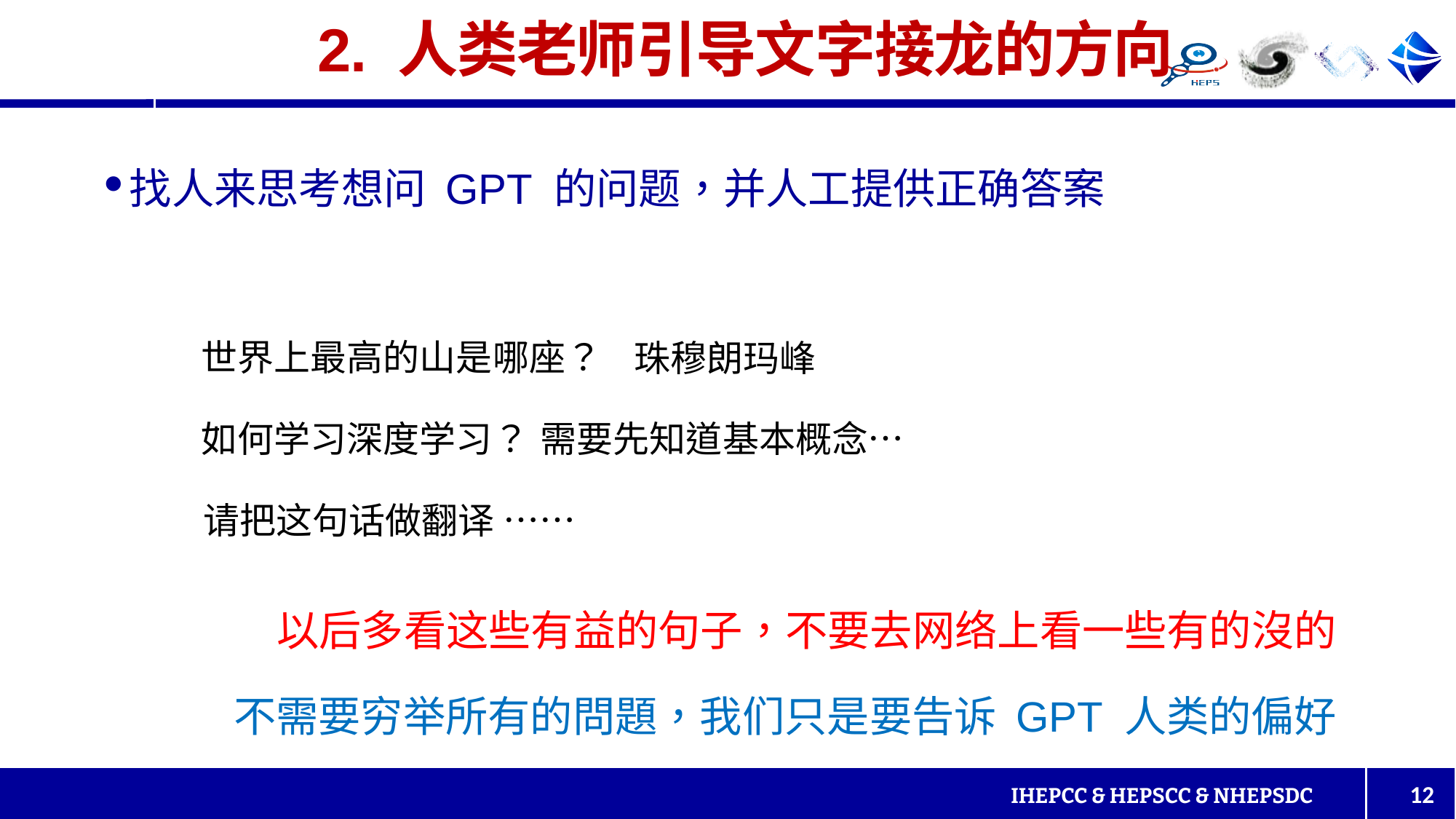

# 2. 人类老师引导文字接龙的方向
找人来思考想问 GPT 的问题，并人工提供正确答案

世界上最高的山是哪座？
珠穆朗玛峰
需要先知道基本概念…
如何学习深度学习？
请把这句话做翻译 ……
以后多看这些有益的句子，不要去网络上看一些有的沒的
不需要穷举所有的問題，我们只是要告诉 GPT 人类的偏好